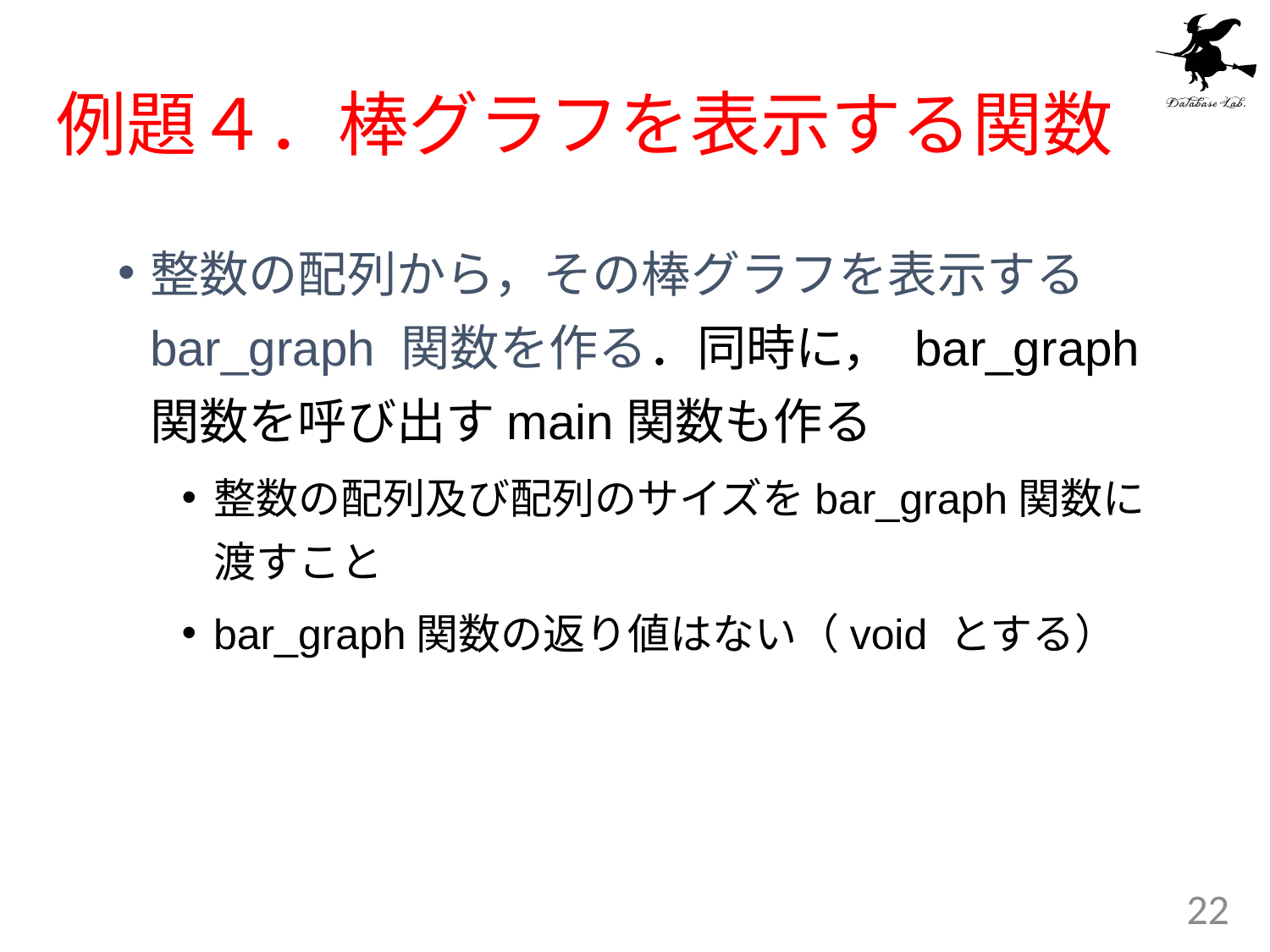

# 例題４．棒グラフを表示する関数
整数の配列から，その棒グラフを表示するbar_graph 関数を作る．同時に， bar_graph関数を呼び出すmain関数も作る
整数の配列及び配列のサイズをbar_graph関数に渡すこと
bar_graph関数の返り値はない（void とする）

22